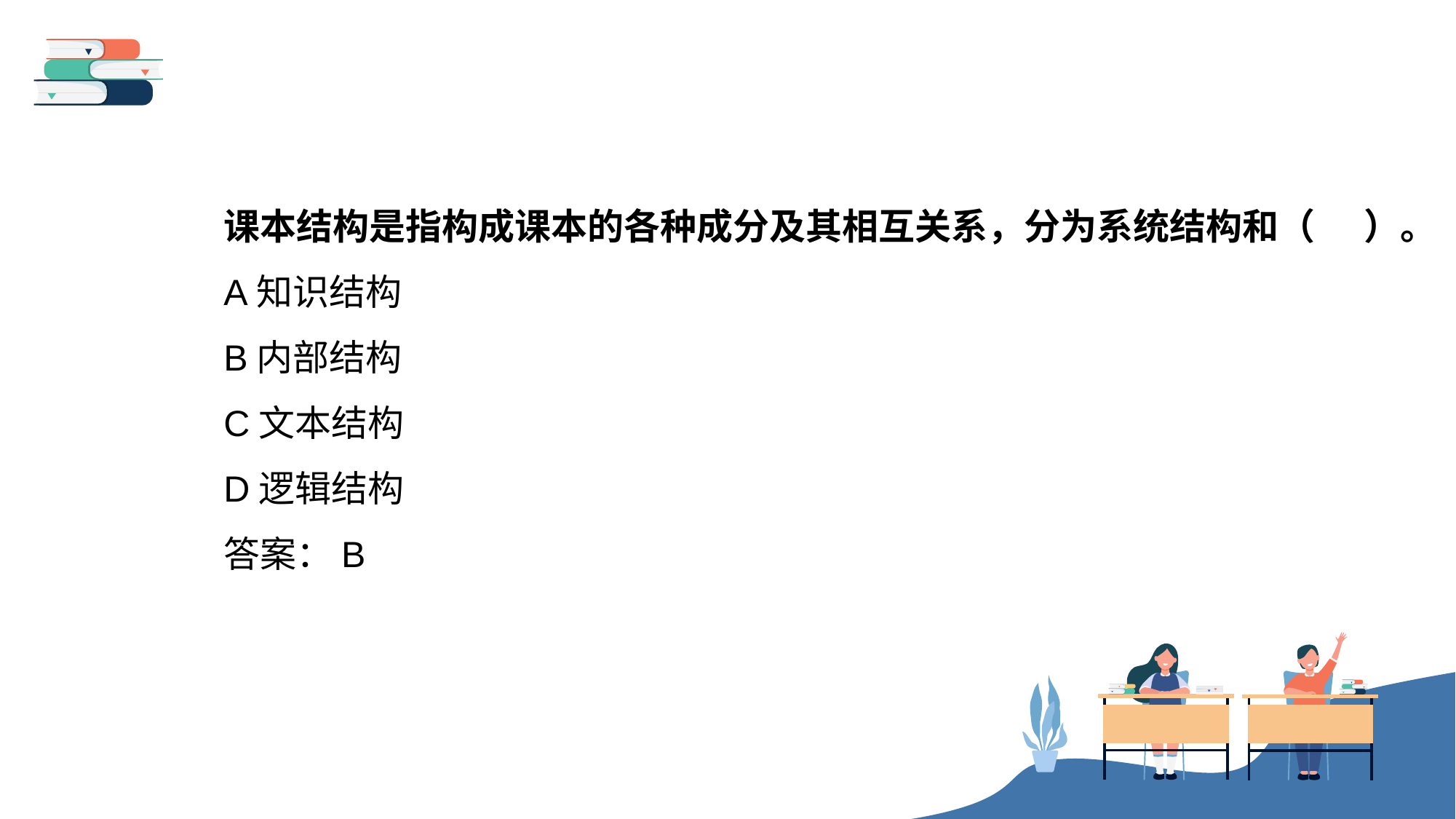

课本结构是指构成课本的各种成分及其相互关系，分为系统结构和（      ）。
A知识结构
B内部结构
C文本结构
D逻辑结构
答案：B